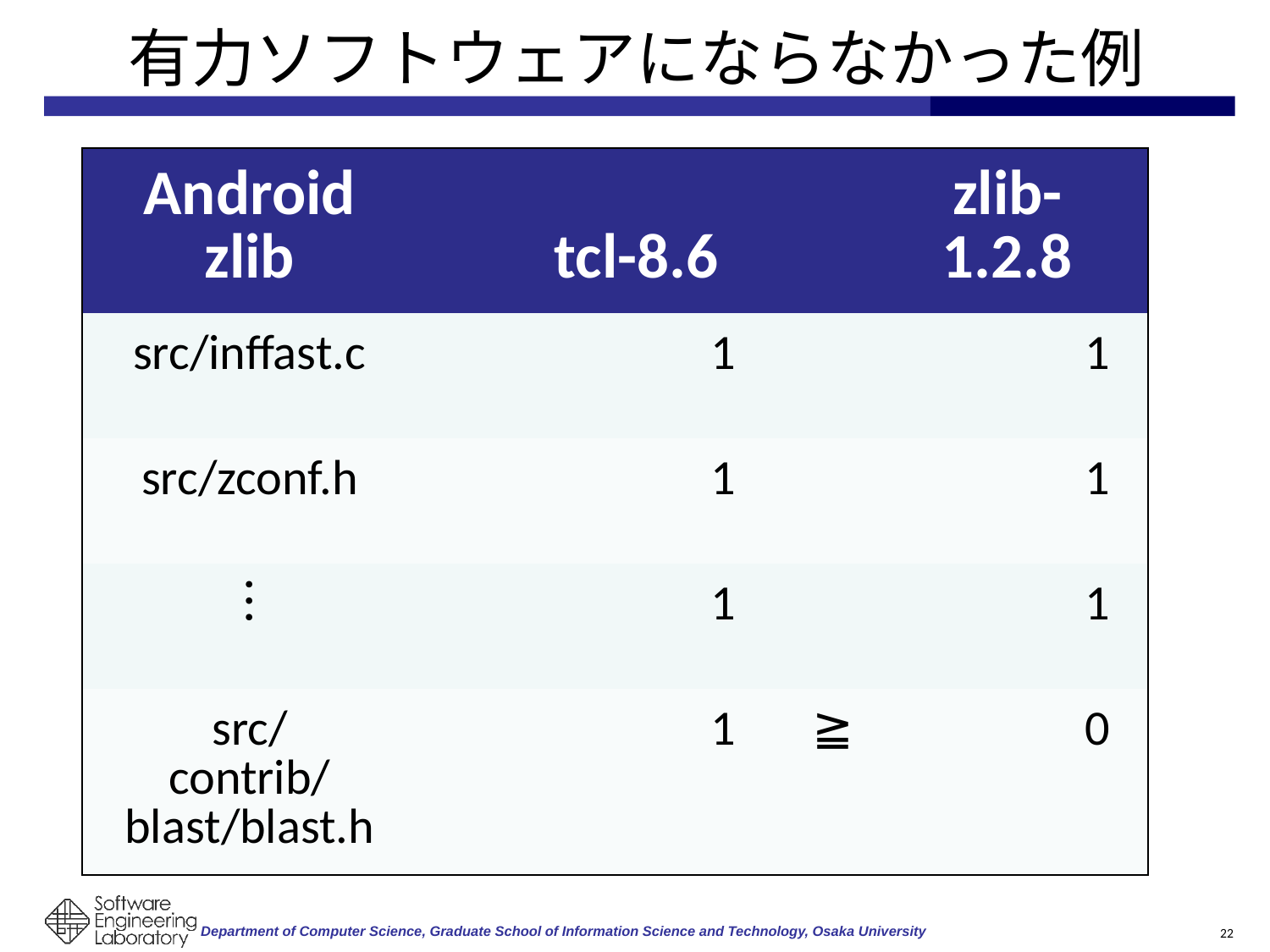

# 有力ソフトウェアにならなかった例
| Android zlib |  | tcl-8.6 |  | zlib-1.2.8 |
| --- | --- | --- | --- | --- |
| src/inffast.c |  | 1 |  | 1 |
| src/zconf.h |  | 1 |  | 1 |
| ︙ |  | 1 |  | 1 |
| src/contrib/blast/blast.h |  | 1 | ≧ | 0 |
22